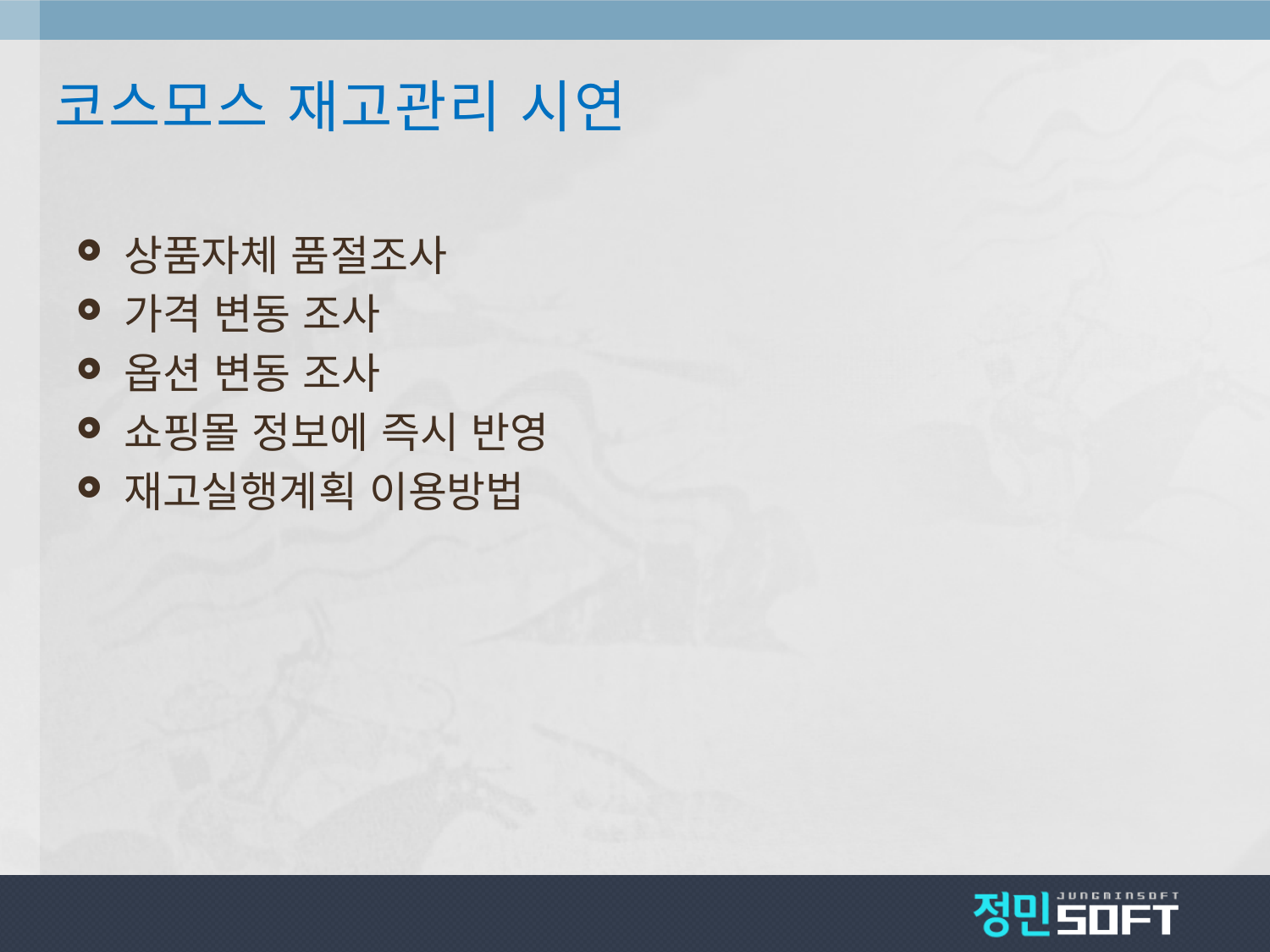

# 코스모스 재고관리 시연
상품자체 품절조사
가격 변동 조사
옵션 변동 조사
쇼핑몰 정보에 즉시 반영
재고실행계획 이용방법